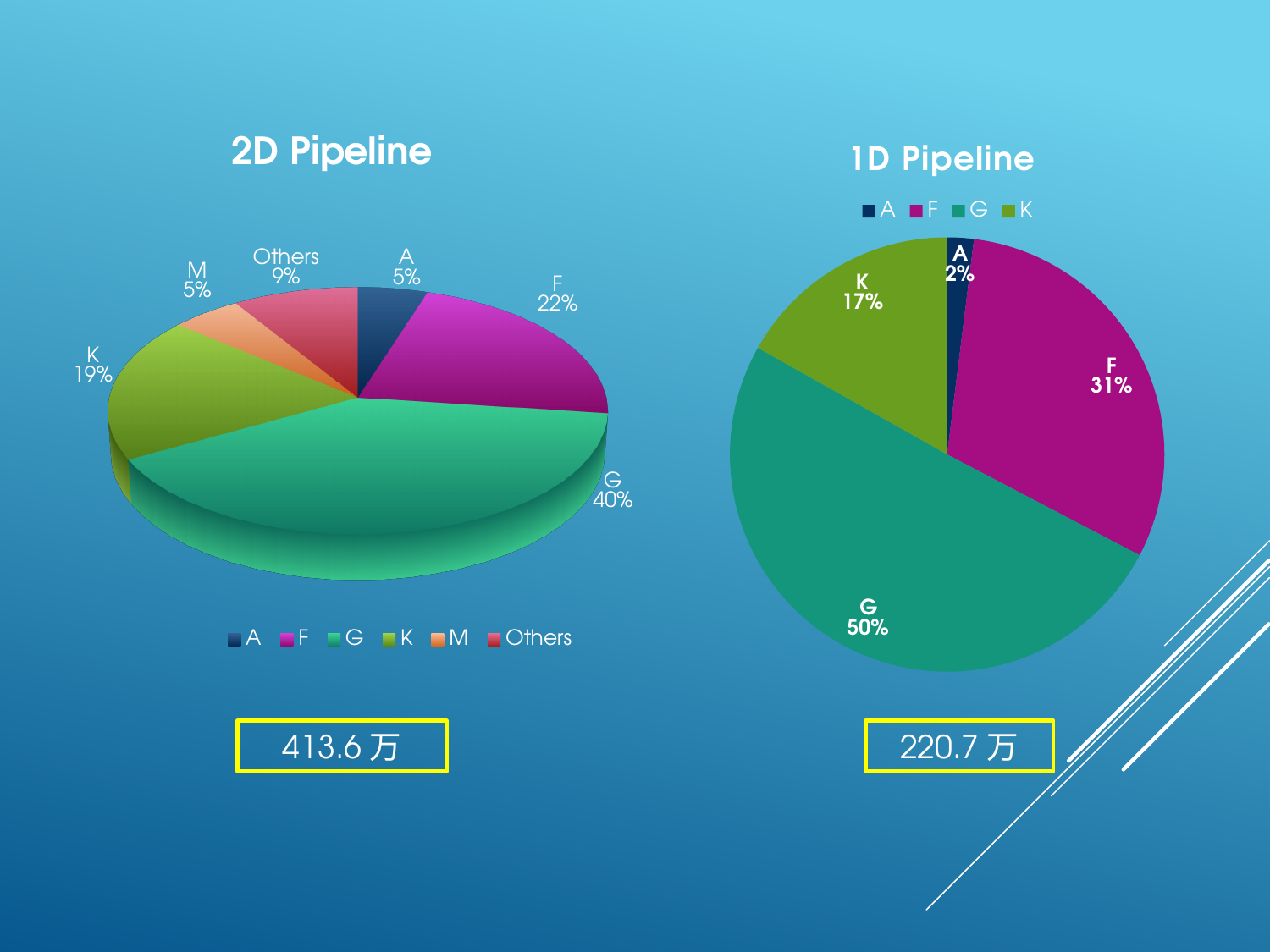

### Chart: 1D Pipeline

| Category | 1D Pipeline |
|---|---|
| A | 2.0 |
| F | 31.0 |
| G | 51.0 |
| K | 17.0 |

[unsupported chart]

413.6万
220.7万